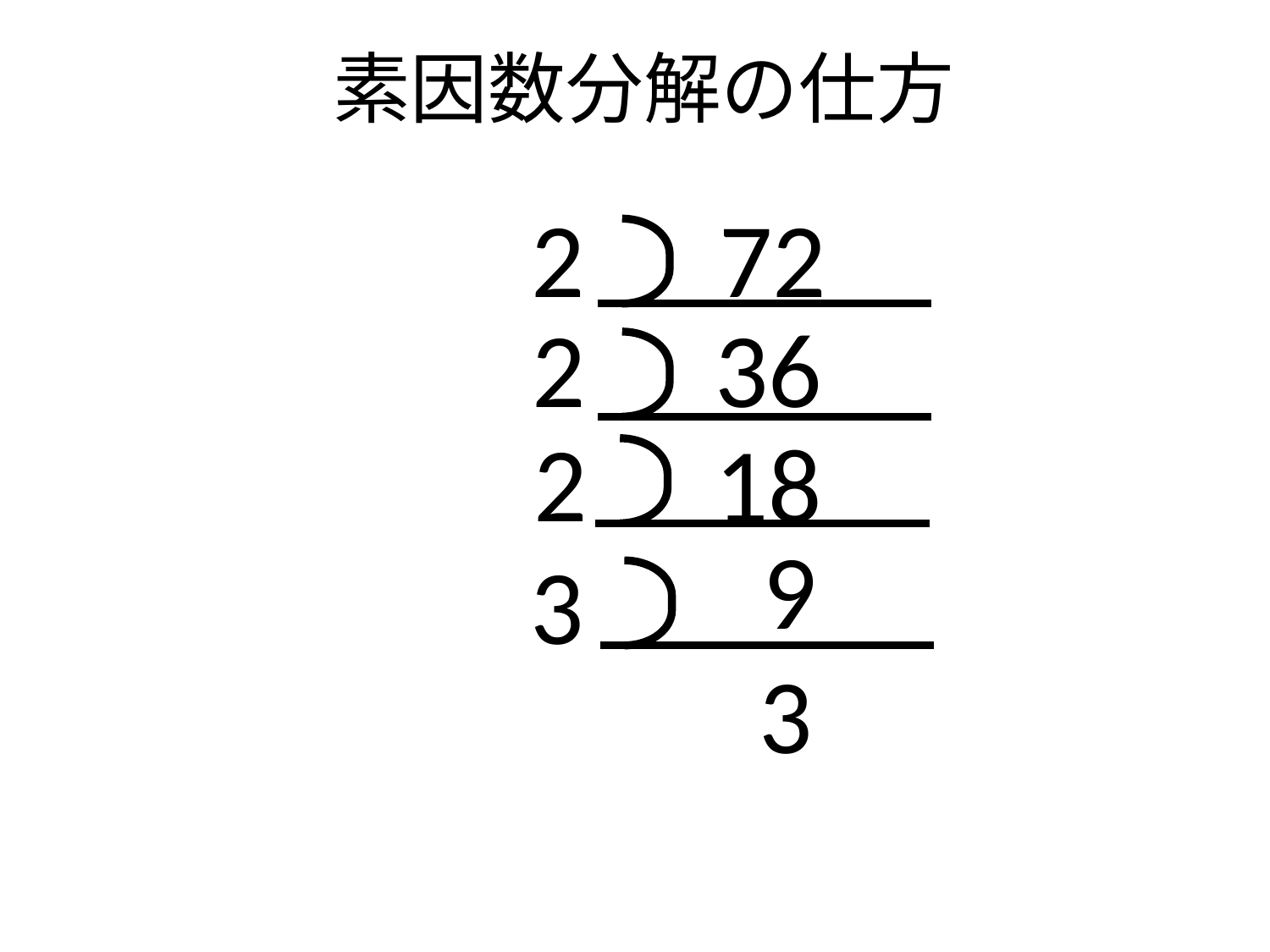

# 素因数分解の仕方
2
72

2
36

2
18

  9
3

3